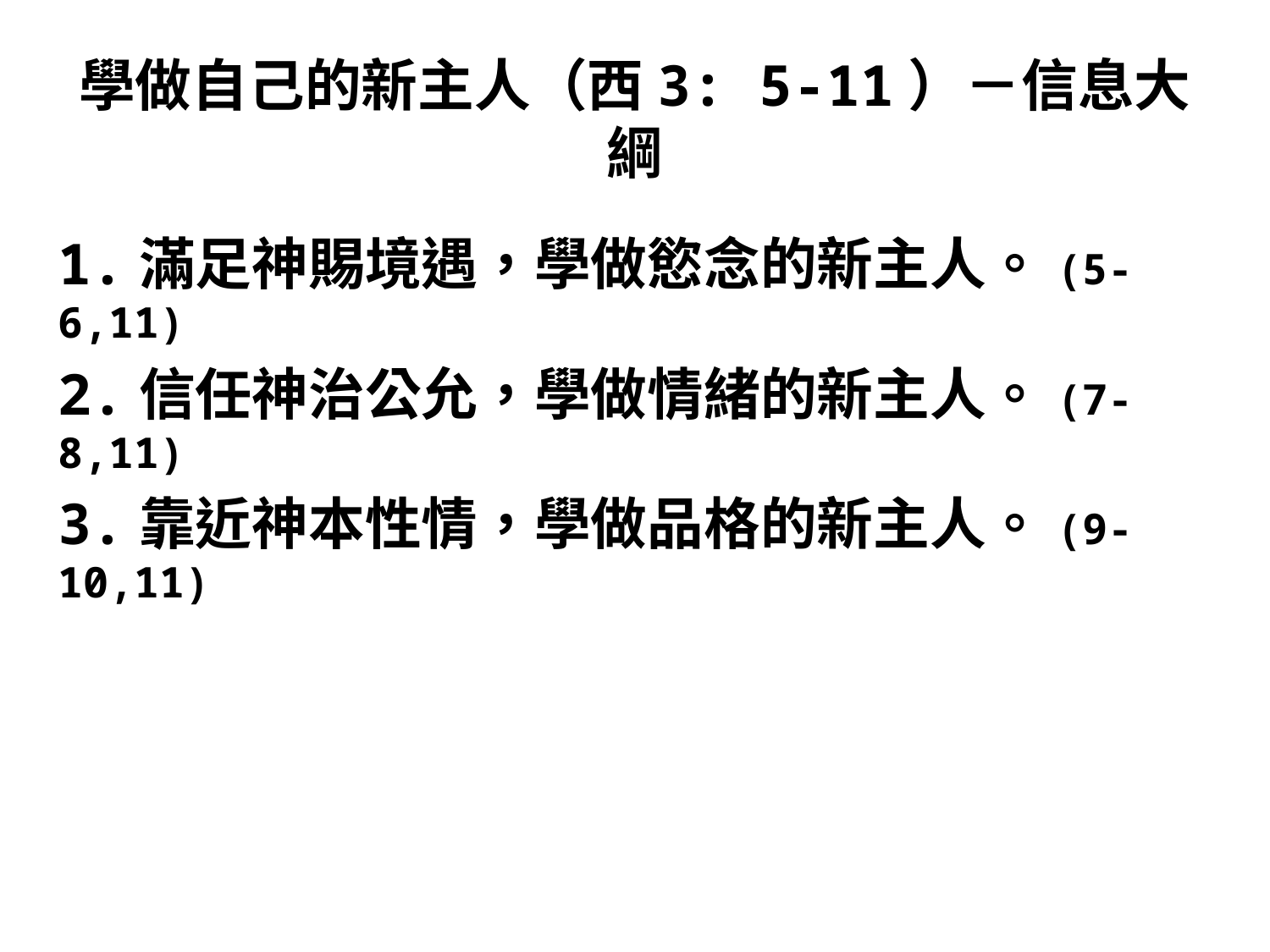

# 學做自己的新主人（西3: 5-11）－信息大綱
1.滿足神賜境遇，學做慾念的新主人。(5-6,11)
2.信任神治公允，學做情緒的新主人。(7-8,11)
3.靠近神本性情，學做品格的新主人。(9-10,11)